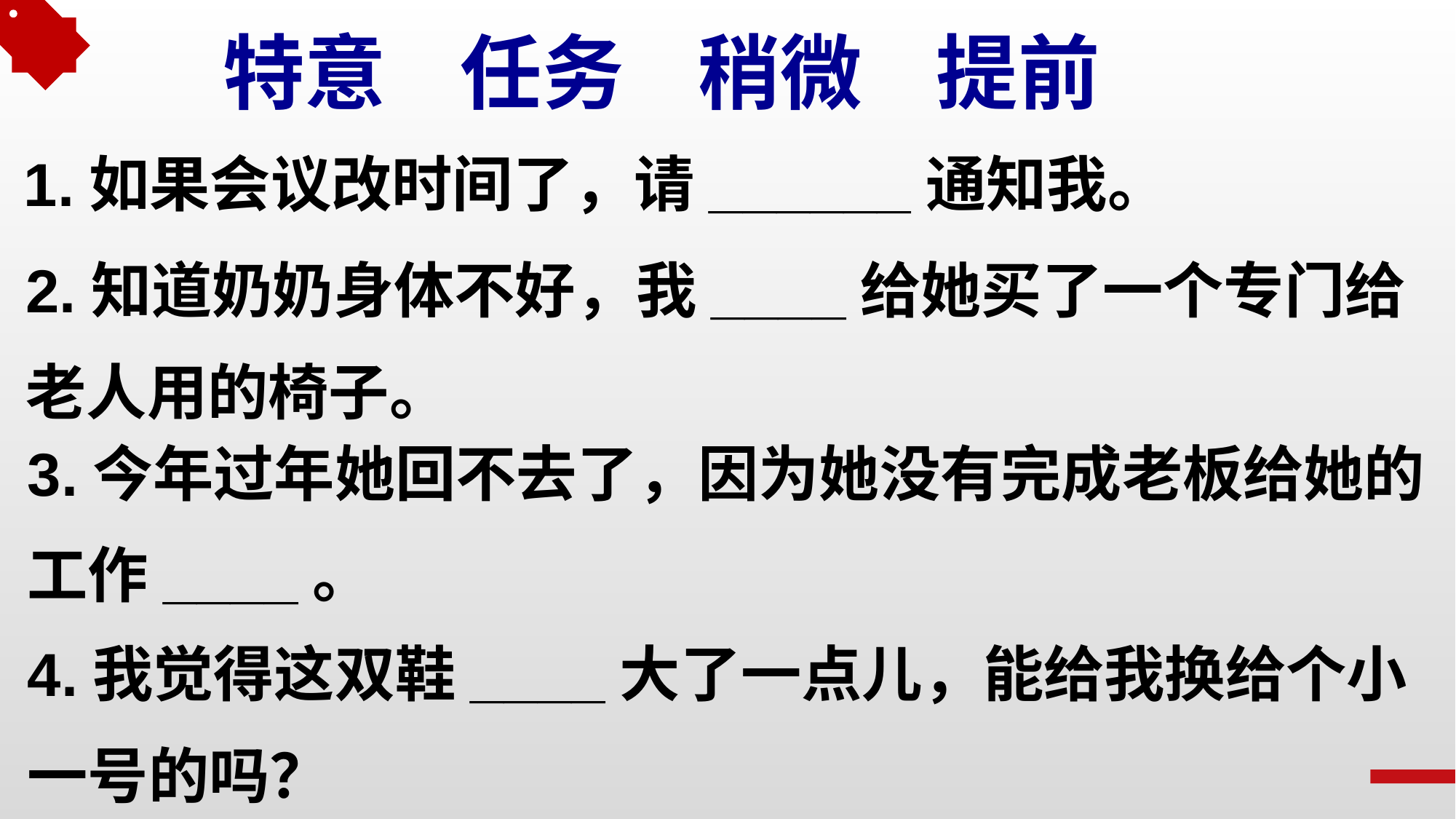

特意    任务    稍微    提前
1.如果会议改时间了，请______通知我。
2.知道奶奶身体不好，我____给她买了一个专门给老人用的椅子。
3.今年过年她回不去了，因为她没有完成老板给她的工作____。
4.我觉得这双鞋____大了一点儿，能给我换给个小一号的吗？